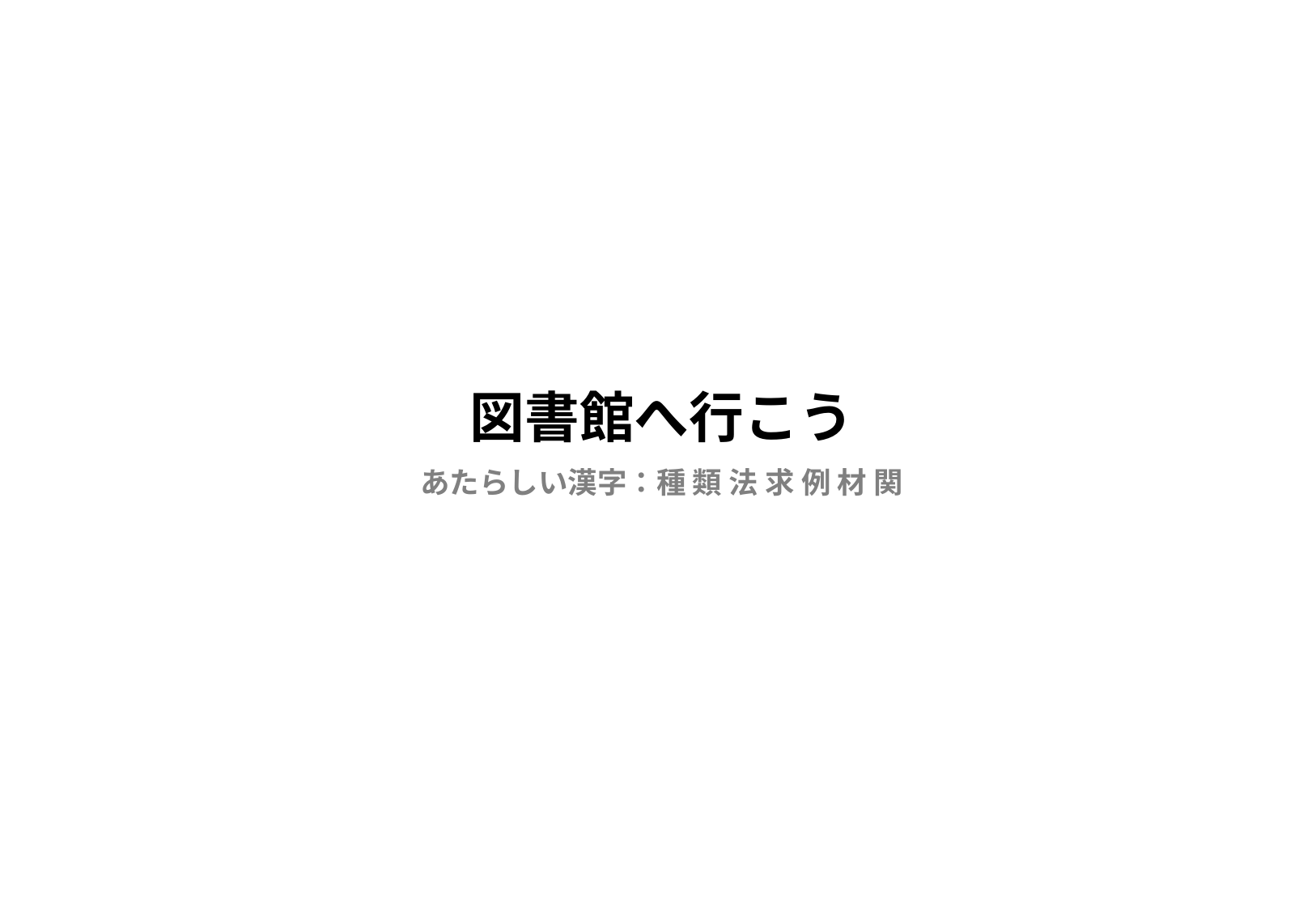

# 図書館へ行こう
あたらしい漢字：種 類 法 求 例 材 関